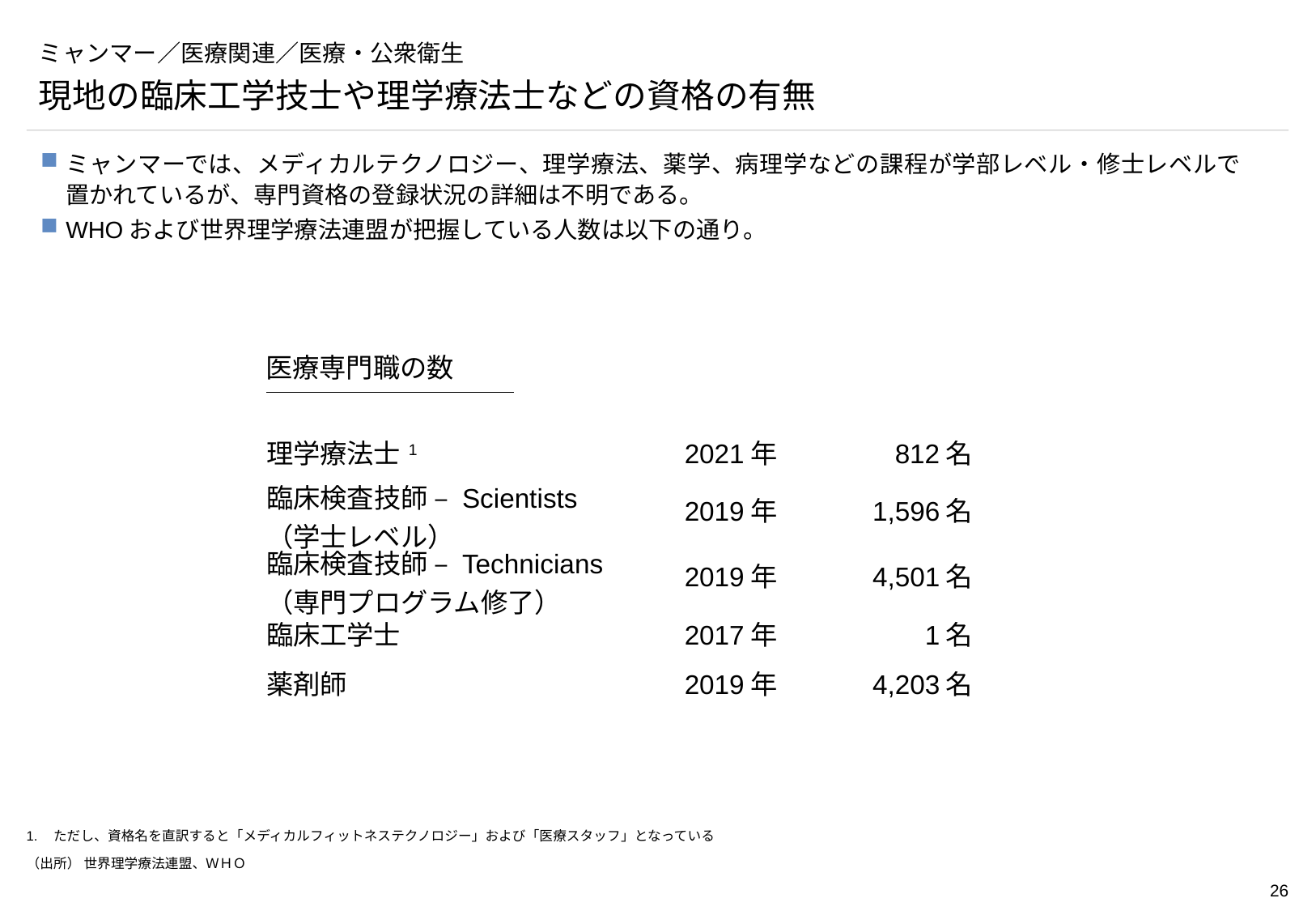

# ミャンマー／医療関連／医療・公衆衛生
現地の臨床工学技士や理学療法士などの資格の有無
ミャンマーでは、メディカルテクノロジー、理学療法、薬学、病理学などの課程が学部レベル・修士レベルで置かれているが、専門資格の登録状況の詳細は不明である。
WHOおよび世界理学療法連盟が把握している人数は以下の通り。
医療専門職の数
| 理学療法士1 | 2021年 | 812名 |
| --- | --- | --- |
| 臨床検査技師 – Scientists （学士レベル） | 2019年 | 1,596名 |
| 臨床検査技師 – Technicians （専門プログラム修了） | 2019年 | 4,501名 |
| 臨床工学士 | 2017年 | 1名 |
| 薬剤師 | 2019年 | 4,203名 |
1.	ただし、資格名を直訳すると「メディカルフィットネステクノロジー」および「医療スタッフ」となっている
（出所） 世界理学療法連盟、ＷＨＯ